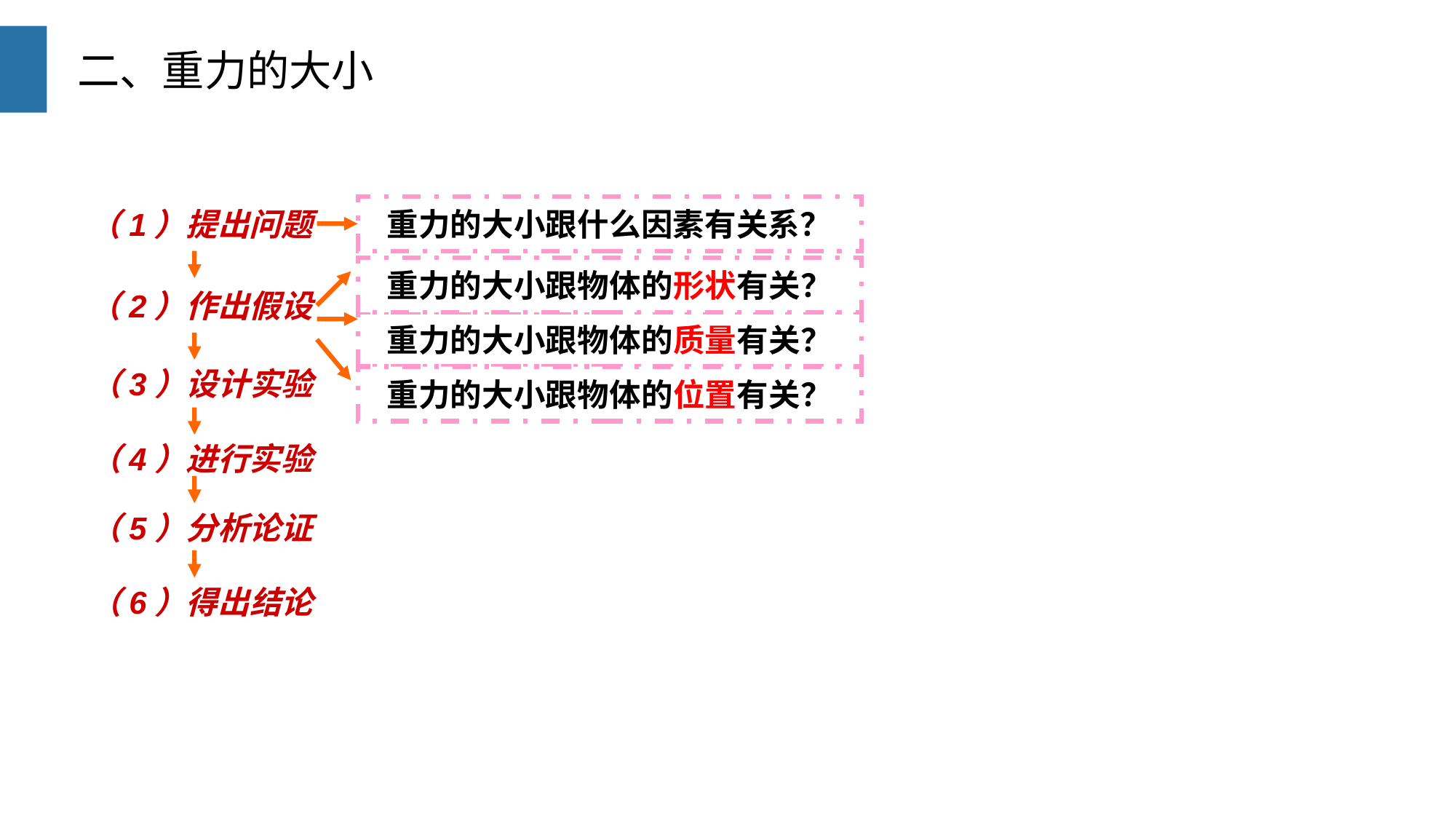

二、重力的大小
（1）提出问题
重力的大小跟什么因素有关系？

重力的大小跟物体的形状有关？

（2）作出假设
重力的大小跟物体的质量有关？

（3）设计实验
重力的大小跟物体的位置有关？

（4）进行实验

（5）分析论证

（6）得出结论